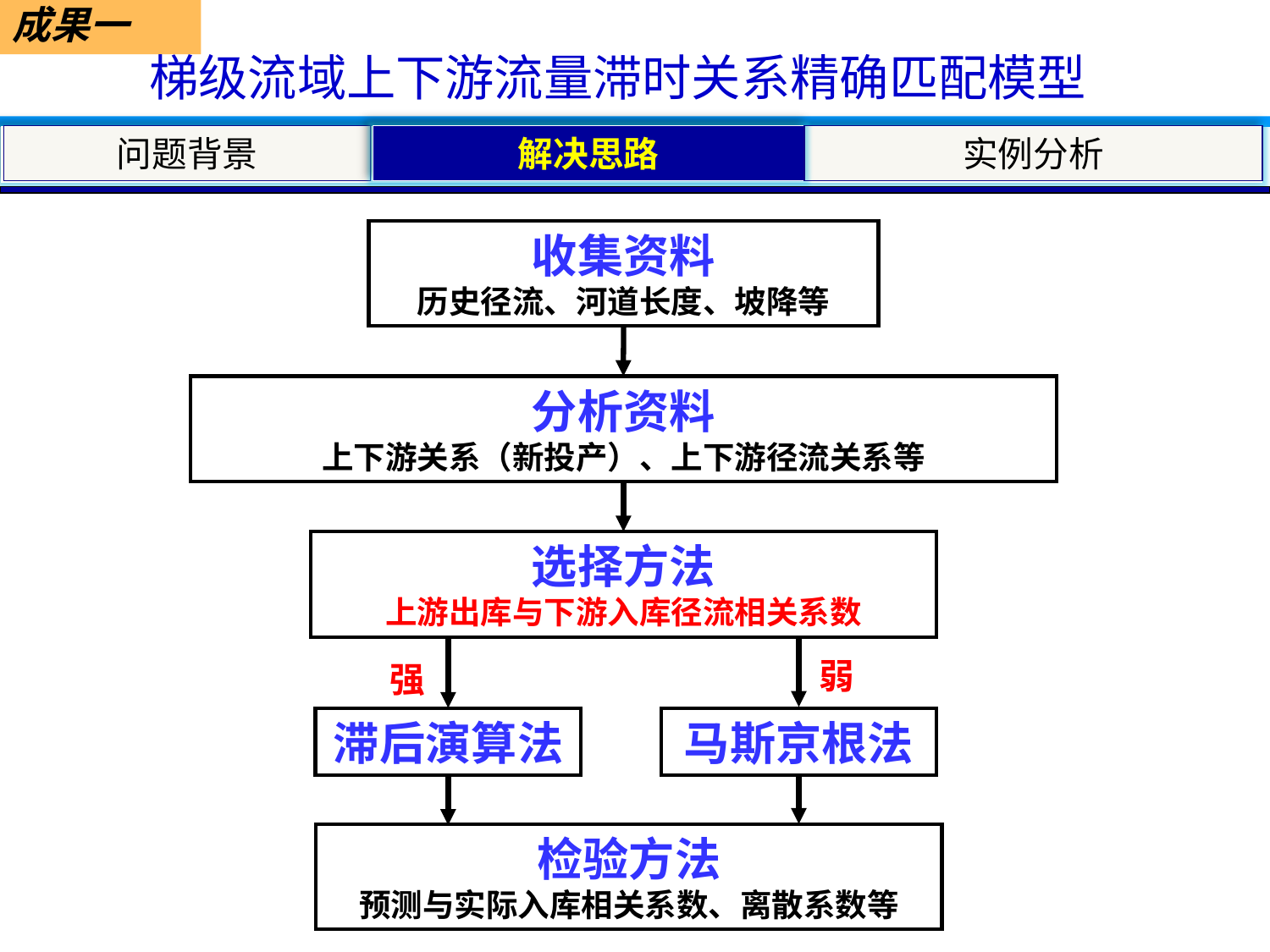

成果一
梯级流域上下游流量滞时关系精确匹配模型
解决思路
实例分析
问题背景

收集资料
历史径流、河道长度、坡降等
分析资料
上下游关系（新投产）、上下游径流关系等
选择方法
上游出库与下游入库径流相关系数
弱
强
滞后演算法
马斯京根法
检验方法
预测与实际入库相关系数、离散系数等